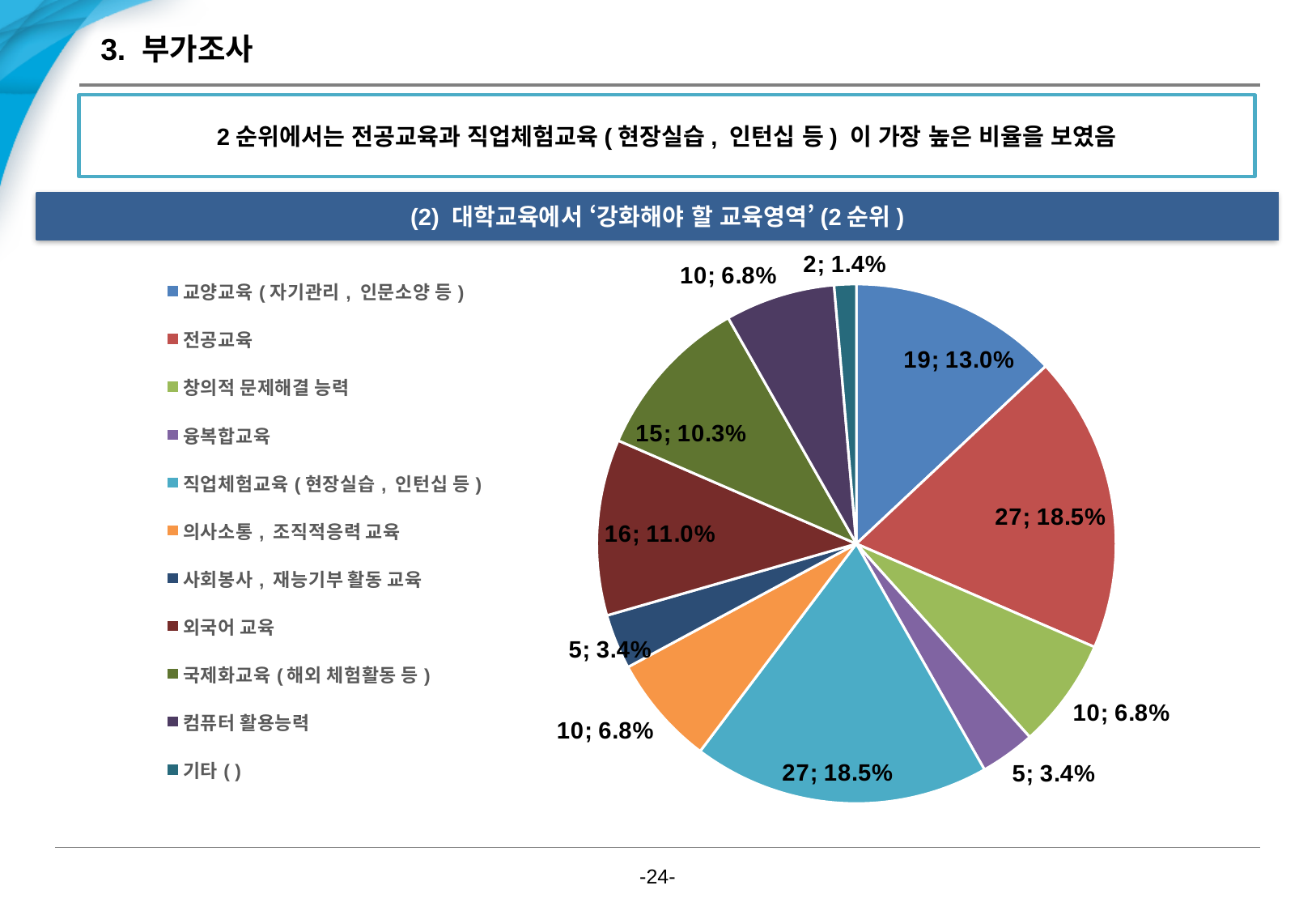

# 3. 부가조사

2순위에서는 전공교육과 직업체험교육(현장실습, 인턴십 등) 이 가장 높은 비율을 보였음
(2) 대학교육에서 ‘강화해야 할 교육영역’(2순위)

### Chart

| Category | 판매 |
|---|---|
| 교양교육(자기관리, 인문소양 등) | 19.0 |
| 전공교육 | 27.0 |
| 창의적 문제해결 능력 | 10.0 |
| 융복합교육 | 5.0 |
| 직업체험교육(현장실습, 인턴십 등) | 27.0 |
| 의사소통, 조직적응력 교육 | 10.0 |
| 사회봉사, 재능기부 활동 교육 | 5.0 |
| 외국어 교육 | 16.0 |
| 국제화교육(해외 체험활동 등) | 15.0 |
| 컴퓨터 활용능력 | 10.0 |
| 기타( ) | 2.0 |
-24-